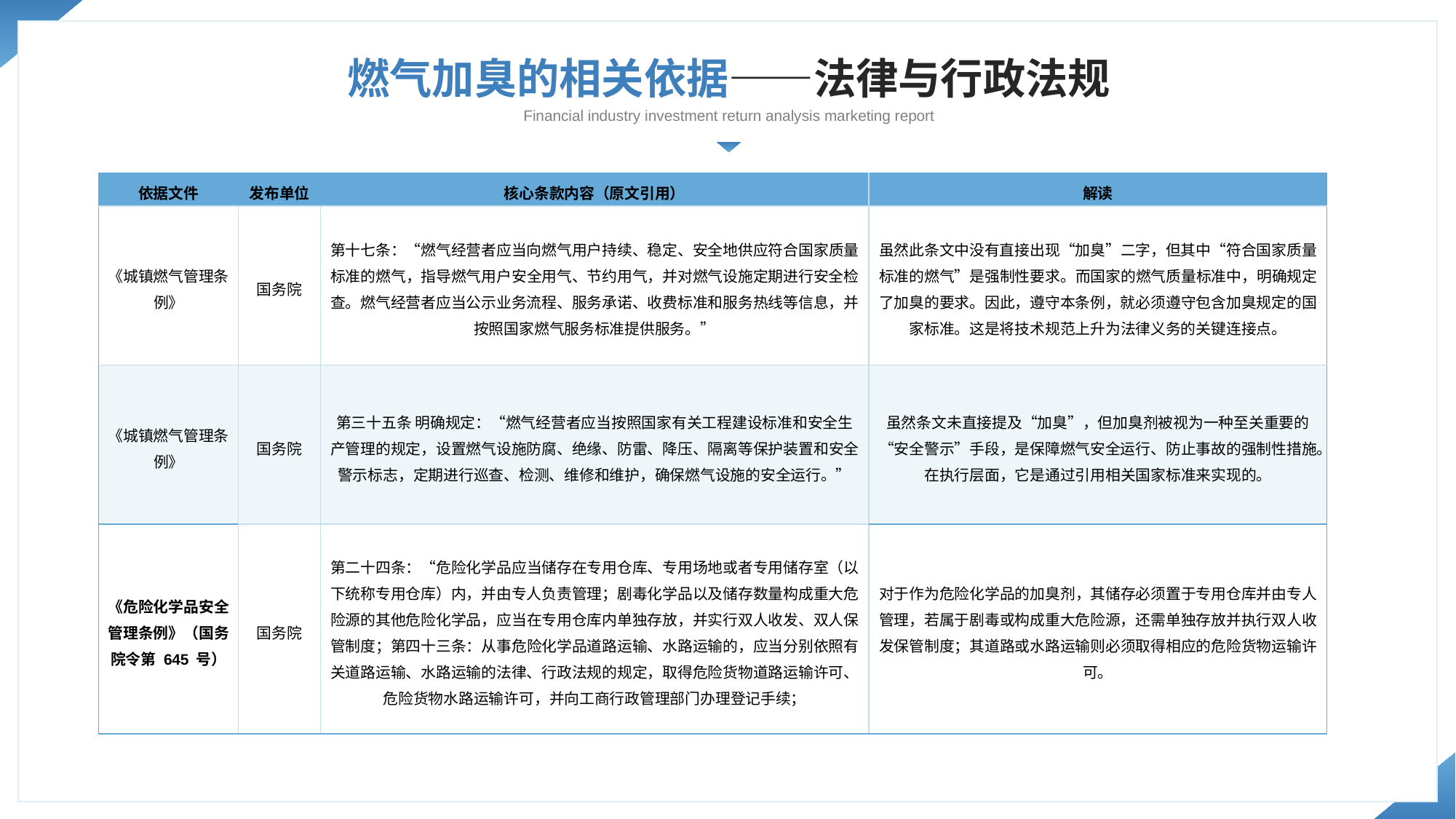

燃气加臭的相关依据——法律与行政法规
Financial industry investment return analysis marketing report

| 依据文件 | 发布单位 | 核心条款内容（原文引用） | 解读 |
| --- | --- | --- | --- |
| 《城镇燃气管理条例》 | 国务院 | 第十七条：“燃气经营者应当向燃气用户持续、稳定、安全地供应符合国家质量标准的燃气，指导燃气用户安全用气、节约用气，并对燃气设施定期进行安全检查。燃气经营者应当公示业务流程、服务承诺、收费标准和服务热线等信息，并按照国家燃气服务标准提供服务。” | 虽然此条文中没有直接出现“加臭”二字，但其中“符合国家质量标准的燃气”是强制性要求。而国家的燃气质量标准中，明确规定了加臭的要求。因此，遵守本条例，就必须遵守包含加臭规定的国家标准。这是将技术规范上升为法律义务的关键连接点。 |
| 《城镇燃气管理条例》 | 国务院 | 第三十五条 明确规定：“燃气经营者应当按照国家有关工程建设标准和安全生产管理的规定，设置燃气设施防腐、绝缘、防雷、降压、隔离等保护装置和安全警示标志，定期进行巡查、检测、维修和维护，确保燃气设施的安全运行。” | 虽然条文未直接提及“加臭”，但加臭剂被视为一种至关重要的“安全警示”手段，是保障燃气安全运行、防止事故的强制性措施。在执行层面，它是通过引用相关国家标准来实现的。 |
| 《危险化学品安全管理条例》（国务院令第 645 号） | 国务院 | 第二十四条：“危险化学品应当储存在专用仓库、专用场地或者专用储存室（以下统称专用仓库）内，并由专人负责管理；剧毒化学品以及储存数量构成重大危险源的其他危险化学品，应当在专用仓库内单独存放，并实行双人收发、双人保管制度；第四十三条：从事危险化学品道路运输、水路运输的，应当分别依照有关道路运输、水路运输的法律、行政法规的规定，取得危险货物道路运输许可、危险货物水路运输许可，并向工商行政管理部门办理登记手续； | 对于作为危险化学品的加臭剂，其储存必须置于专用仓库并由专人管理，若属于剧毒或构成重大危险源，还需单独存放并执行双人收发保管制度；其道路或水路运输则必须取得相应的危险货物运输许可。 |